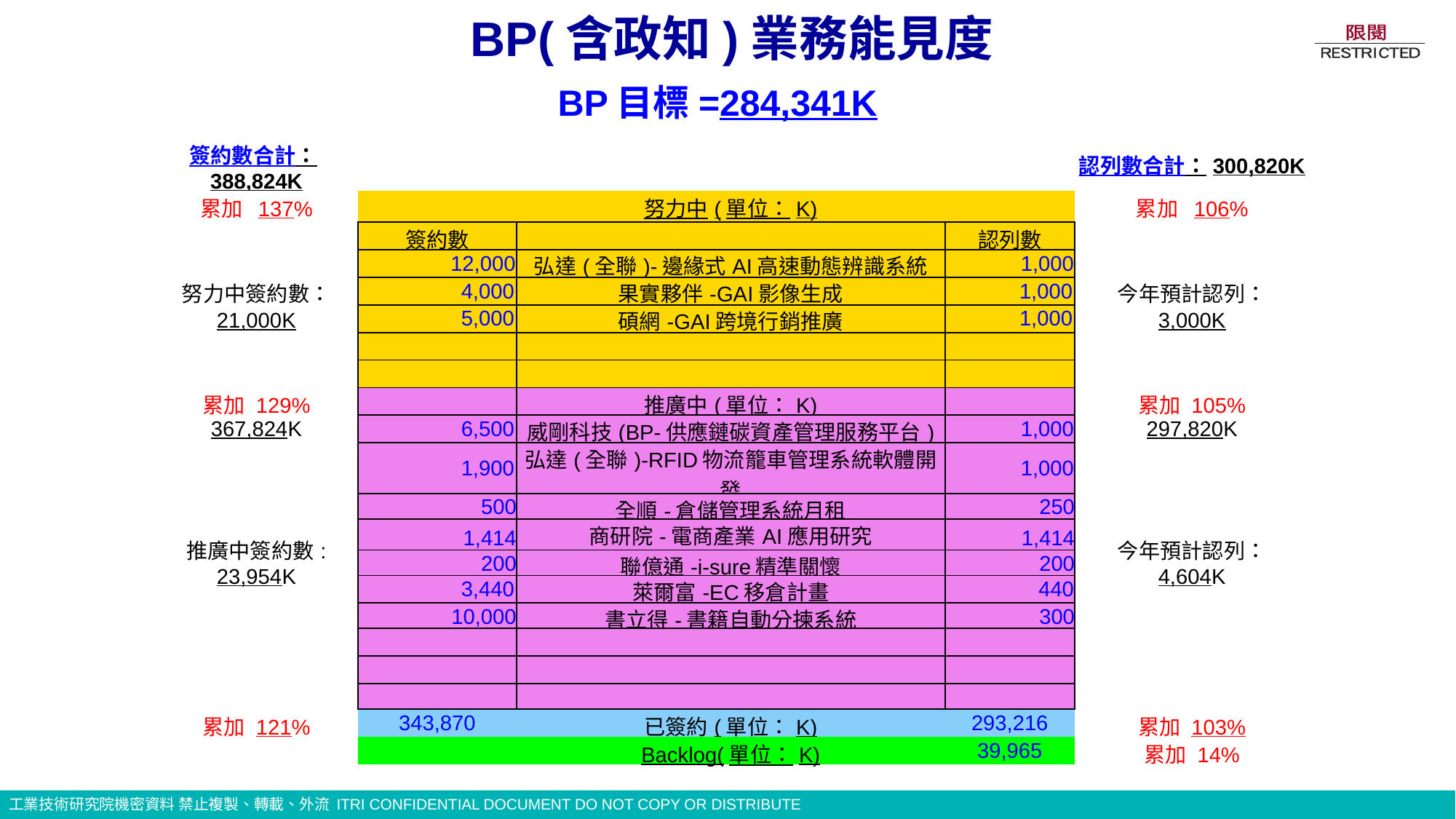

BP(含政知)業務能見度
BP目標=284,341K
| 簽約數合計：388,824K |  |  |  | 認列數合計：300,820K |
| --- | --- | --- | --- | --- |
| 累加 137% |  | 努力中(單位：K) |  | 累加 106% |
| 努力中簽約數： 21,000K | 簽約數 |  | 認列數 | 今年預計認列： 3,000K |
|  | 12,000 | 弘達(全聯)-邊緣式AI高速動態辨識系統 | 1,000 |  |
|  | 4,000 | 果實夥伴-GAI影像生成 | 1,000 |  |
|  | 5,000 | 碩網-GAI跨境行銷推廣 | 1,000 |  |
|  |  |  |  |  |
|  |  |  |  |  |
| 累加 129% |  | 推廣中(單位：K) |  | 累加 105% |
| 367,824K | 6,500 | 威剛科技(BP-供應鏈碳資產管理服務平台) | 1,000 | 297,820K |
|  | 1,900 | 弘達(全聯)-RFID物流籠車管理系統軟體開發 | 1,000 |  |
| 推廣中簽約數: 23,954K | 500 | 全順-倉儲管理系統月租 | 250 | 今年預計認列： 4,604K |
|  | 1,414 | 商研院-電商產業AI應用研究 | 1,414 |  |
| 推廣中簽約數: | 200 | 聯億通-i-sure精準關懷 | 200 | 今年預計認列： |
| 16,700K | 3,440 | 萊爾富-EC移倉計畫 | 440 | 12,750K |
|  | 10,000 | 書立得-書籍自動分揀系統 | 300 |  |
|  |  |  |  |  |
|  |  |  |  |  |
|  |  |  |  |  |
| 累加 121% | 343,870 | 已簽約(單位：K) | 293,216 | 累加 103% |
|  |  | Backlog(單位：K) | 39,965 | 累加 14% |